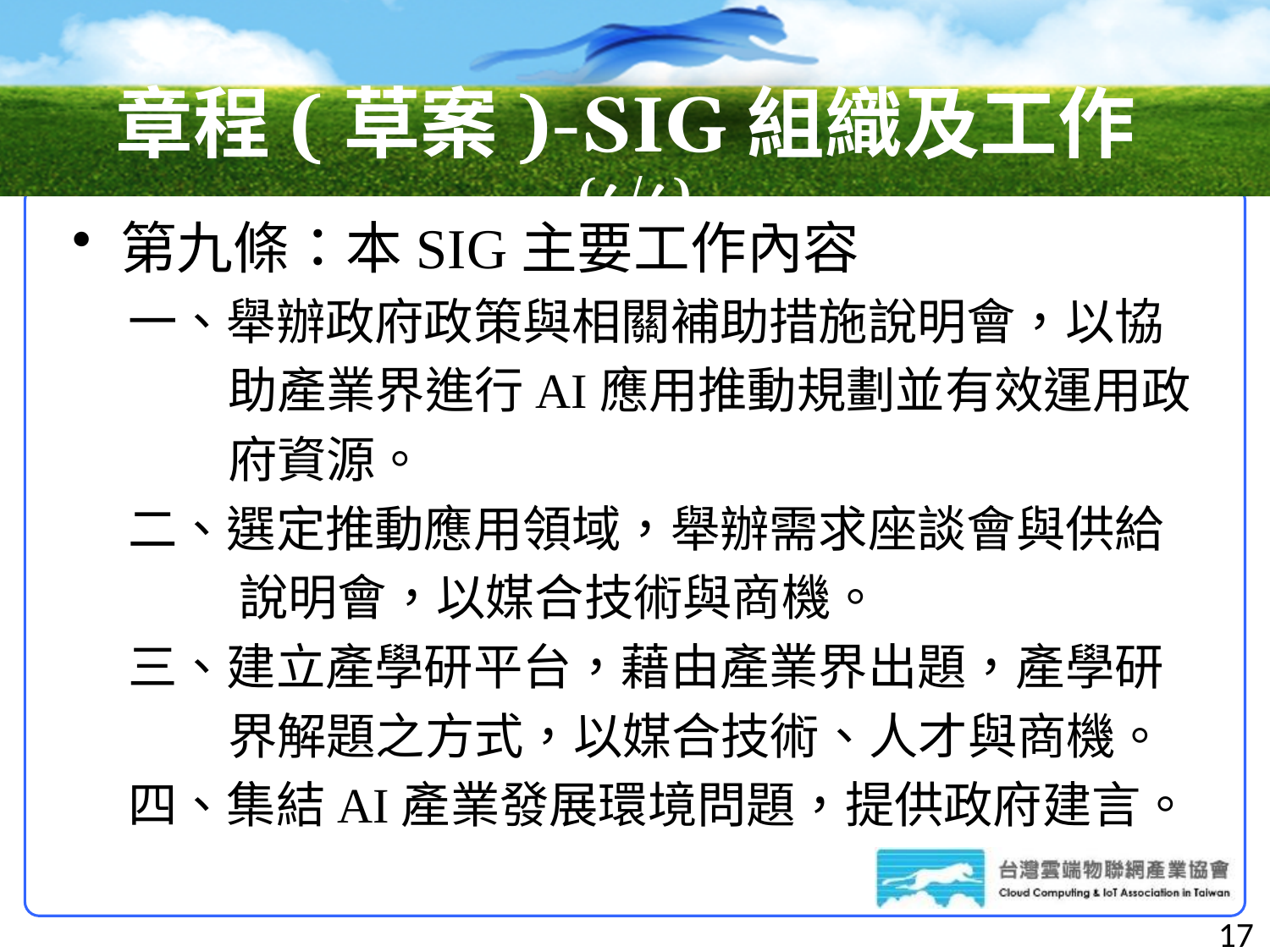

# 章程(草案)-SIG組織及工作(4/4)
第九條：本SIG主要工作內容
一、舉辦政府政策與相關補助措施說明會，以協
        助產業界進行AI應用推動規劃並有效運用政
        府資源。
二、選定推動應用領域，舉辦需求座談會與供給
         說明會，以媒合技術與商機。
三、建立產學研平台，藉由產業界出題，產學研
        界解題之方式，以媒合技術、人才與商機。
四、集結AI產業發展環境問題，提供政府建言。